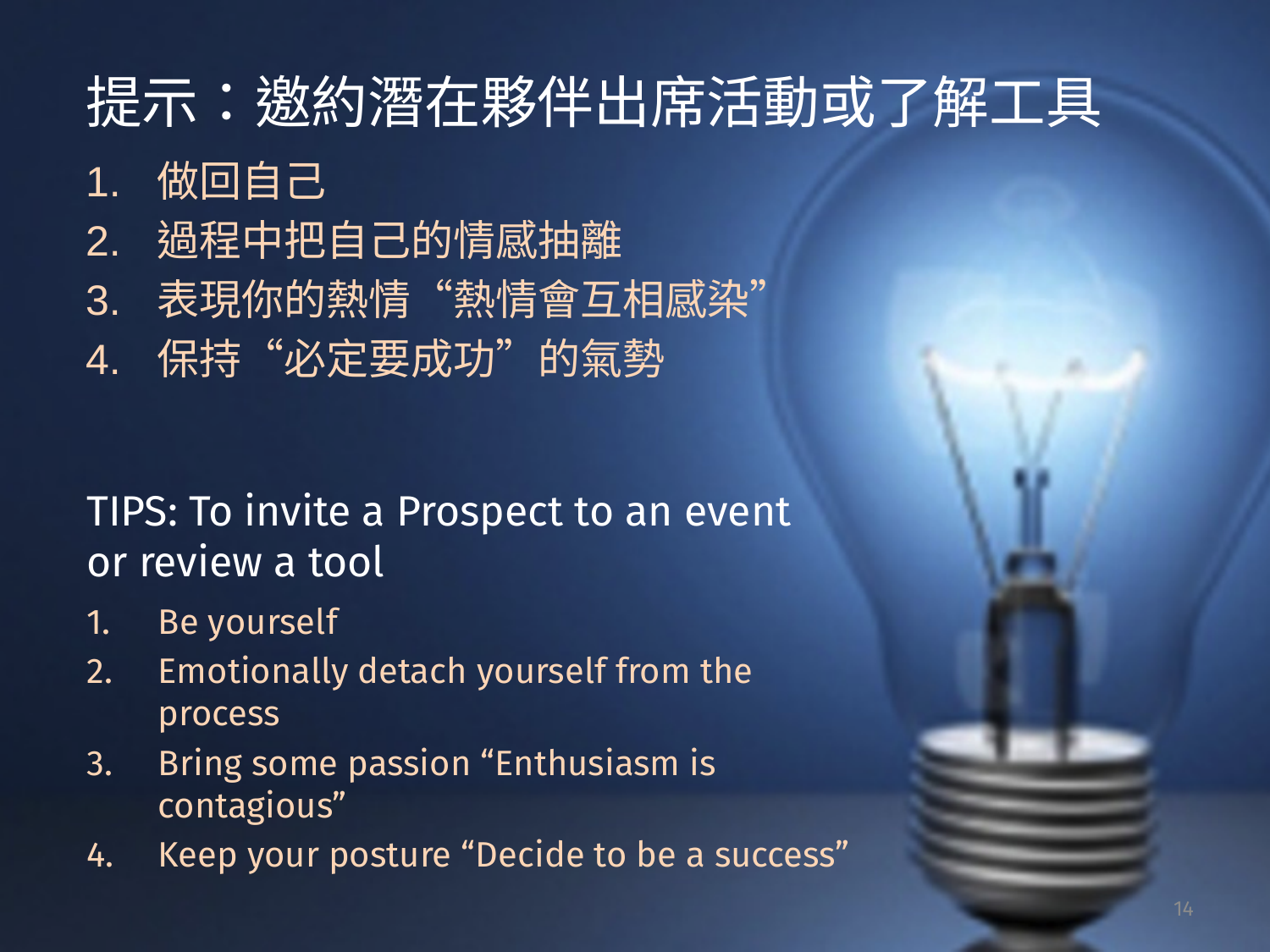

提示：邀約潛在夥伴出席活動或了解工具
做回自己
過程中把自己的情感抽離
表現你的熱情“熱情會互相感染”
保持“必定要成功”的氣勢
# TIPS: To invite a Prospect to an event or review a tool
Be yourself
Emotionally detach yourself from the process
Bring some passion “Enthusiasm is contagious”
Keep your posture “Decide to be a success”
14